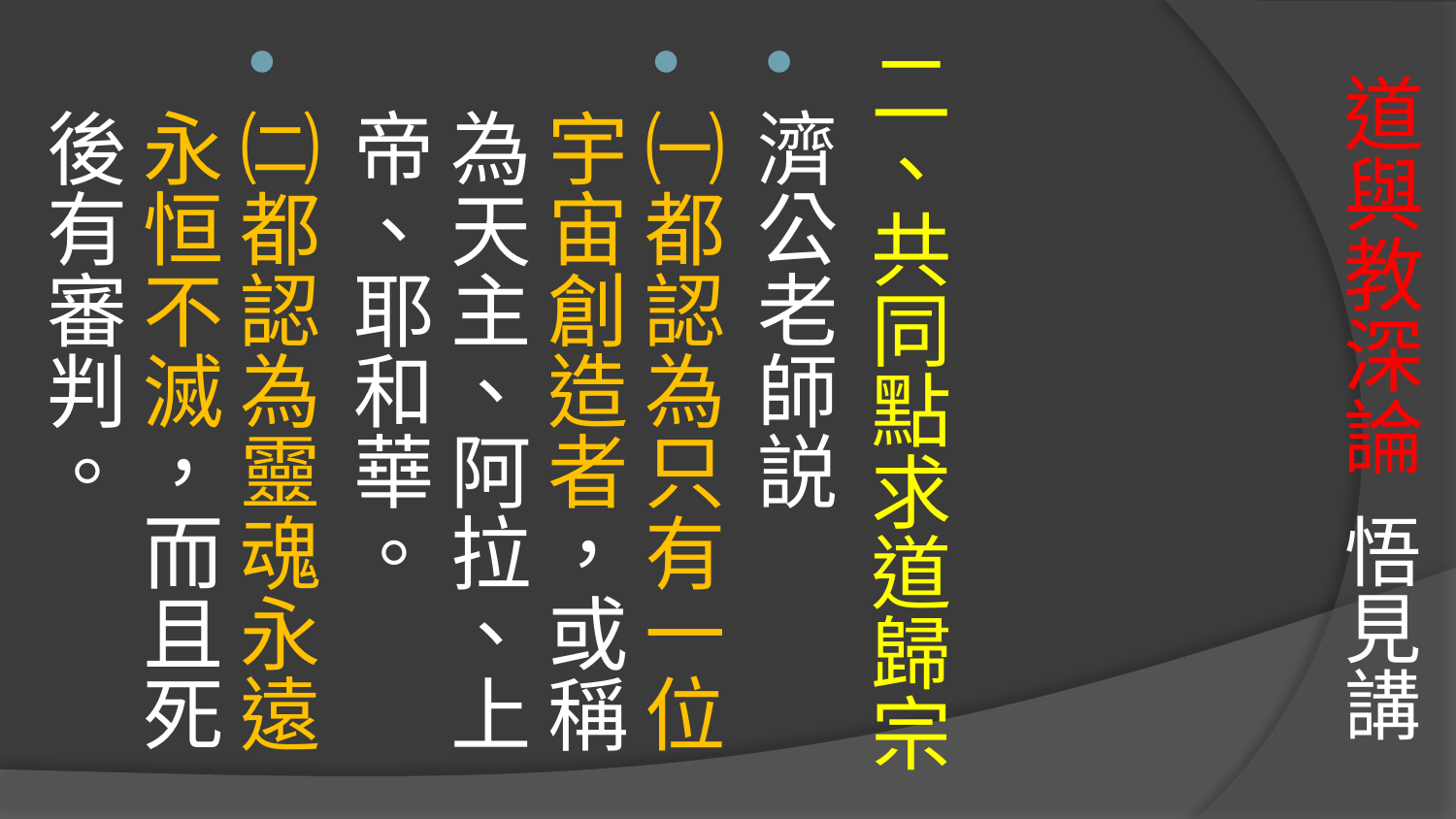

# 道與教深論  悟見講
二、共同點求道歸宗
濟公老師説
㈠都認為只有一位宇宙創造者，或稱為天主、阿拉、上帝、耶和華。
㈡都認為靈魂永遠永恒不滅，而且死後有審判。